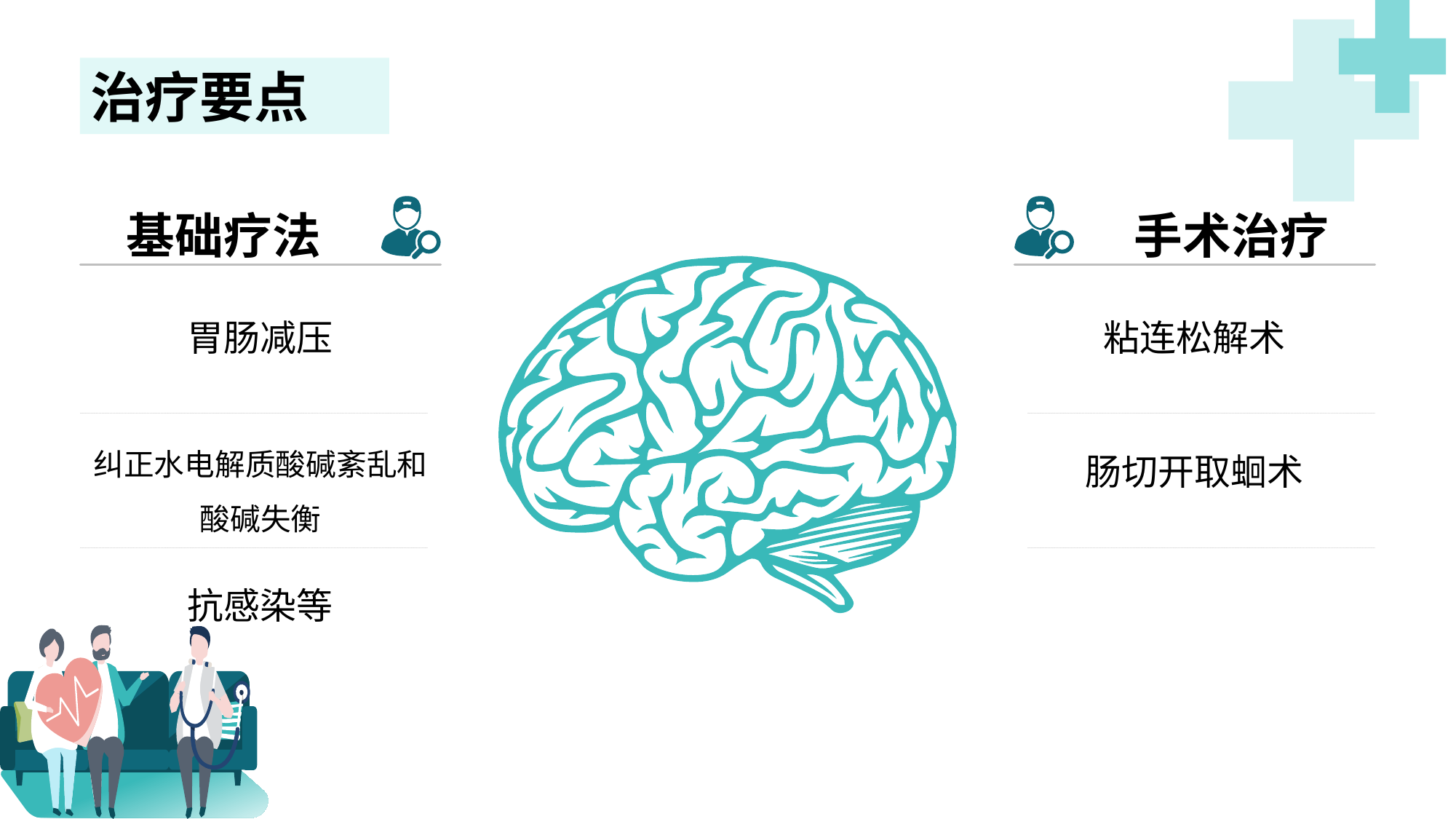

治疗要点

基础疗法
手术治疗

胃肠减压
粘连松解术
纠正水电解质酸碱紊乱和酸碱失衡
肠切开取蛔术
抗感染等